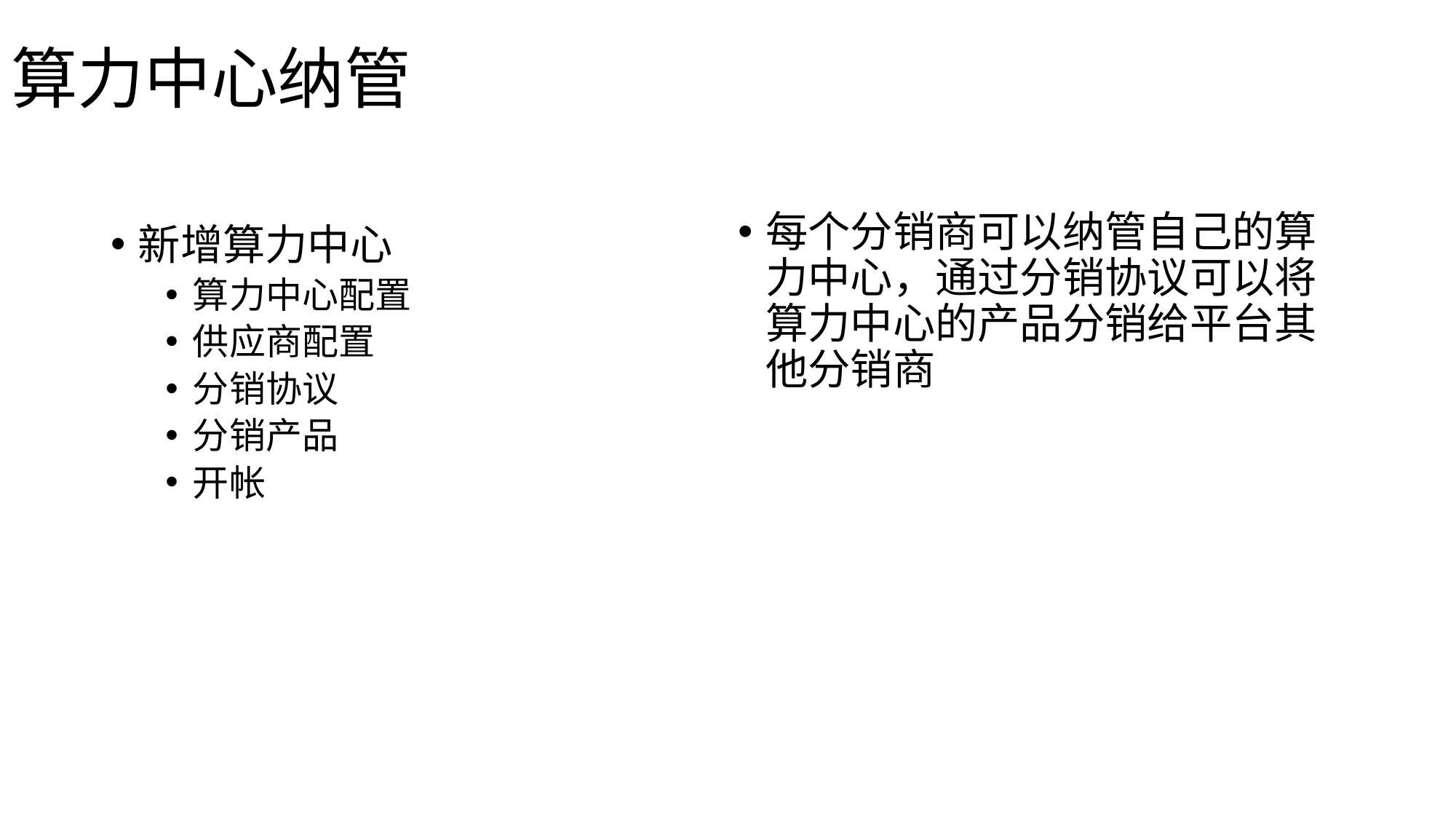

# 算力中心纳管
每个分销商可以纳管自己的算力中心，通过分销协议可以将算力中心的产品分销给平台其他分销商
新增算力中心
算力中心配置
供应商配置
分销协议
分销产品
开帐